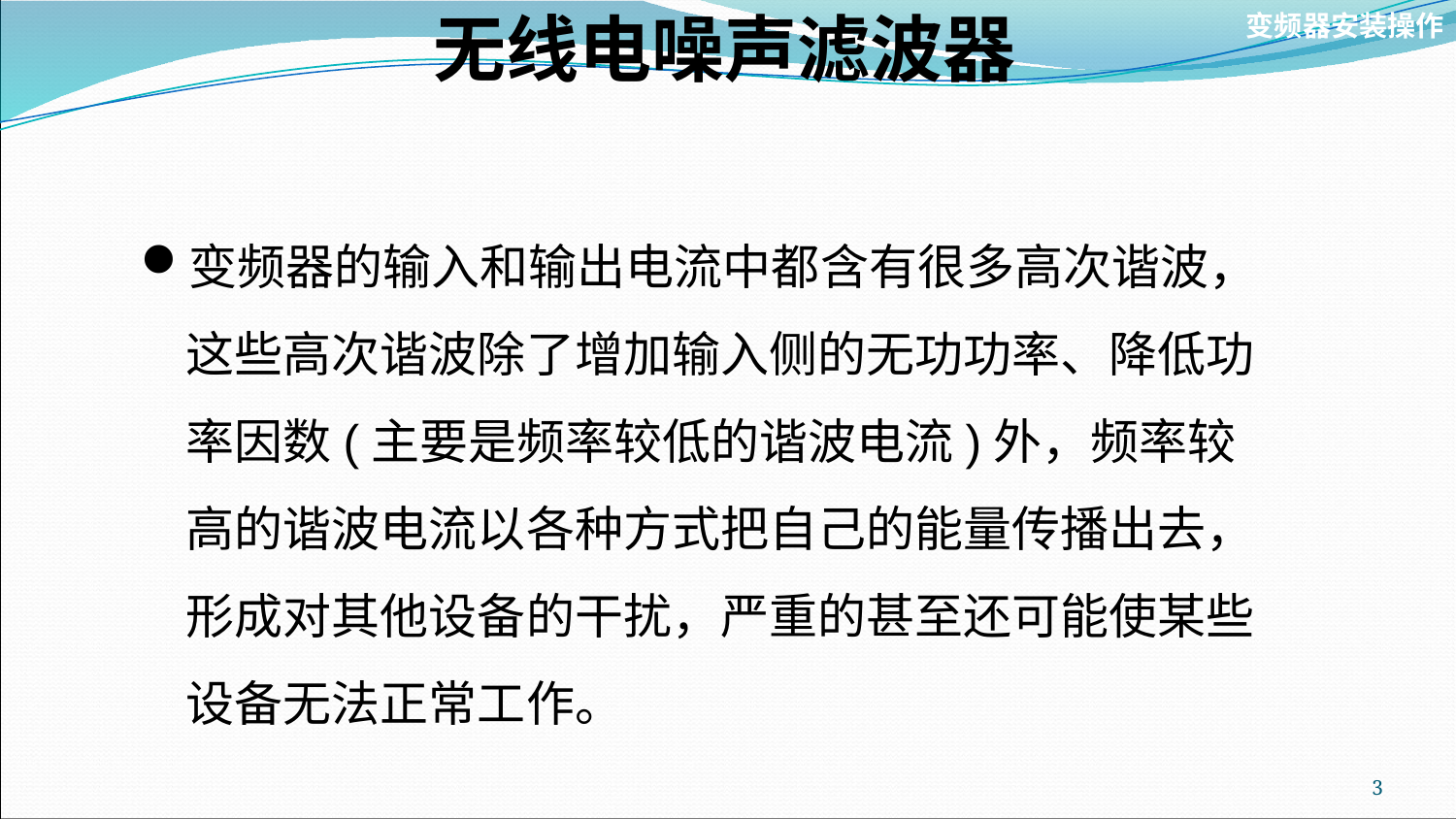

# 无线电噪声滤波器
变频器安装操作
变频器的输入和输出电流中都含有很多高次谐波，这些高次谐波除了增加输入侧的无功功率、降低功率因数(主要是频率较低的谐波电流)外，频率较高的谐波电流以各种方式把自己的能量传播出去，形成对其他设备的干扰，严重的甚至还可能使某些设备无法正常工作。
3